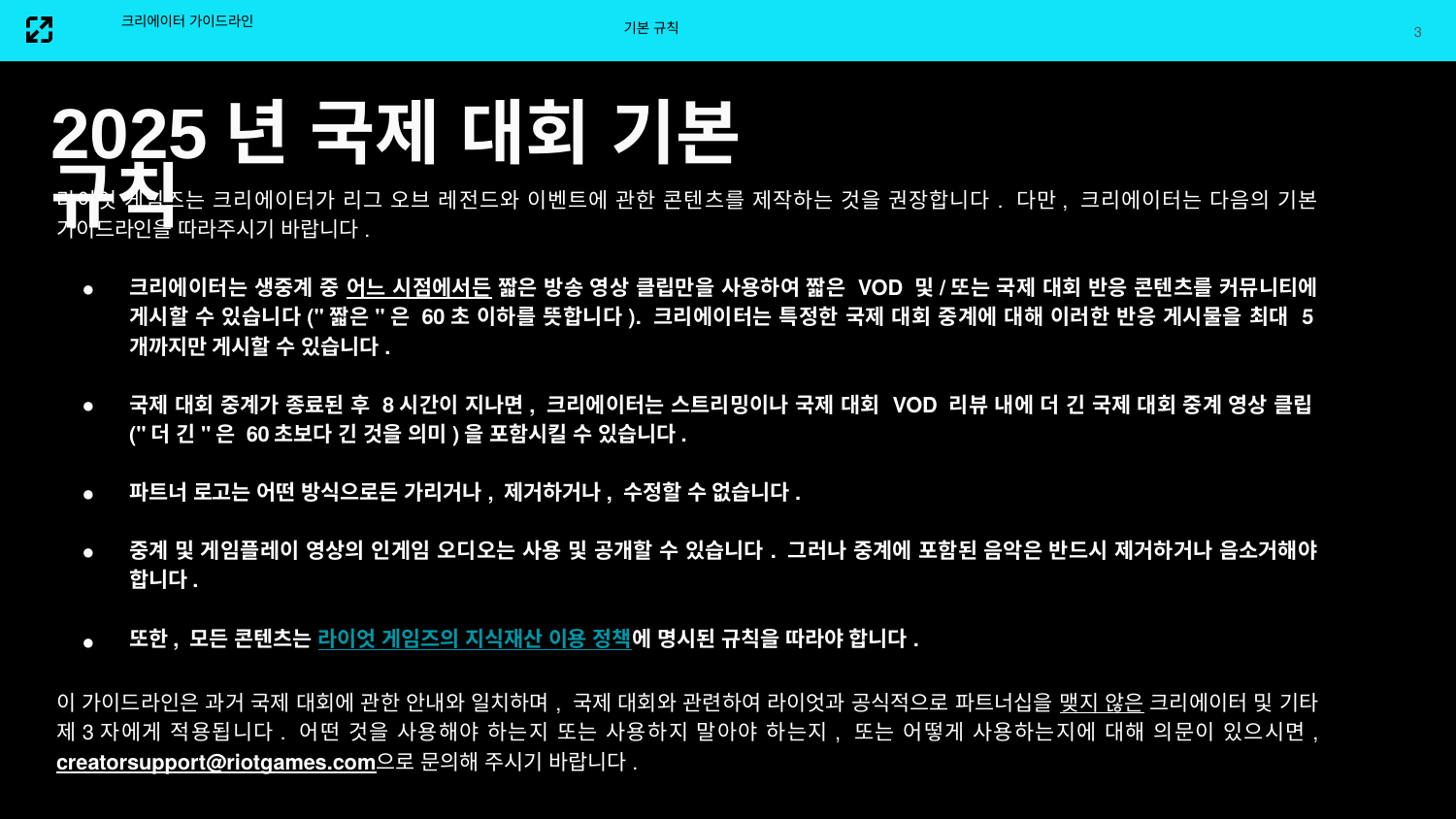

3
크리에이터 가이드라인
기본 규칙

2025년 국제 대회 기본 규칙
라이엇 게임즈는 크리에이터가 리그 오브 레전드와 이벤트에 관한 콘텐츠를 제작하는 것을 권장합니다. 다만, 크리에이터는 다음의 기본 가이드라인을 따라주시기 바랍니다.

크리에이터는 생중계 중 어느 시점에서든 짧은 방송 영상 클립만을 사용하여 짧은 VOD 및/또는 국제 대회 반응 콘텐츠를 커뮤니티에 게시할 수 있습니다("짧은"은 60초 이하를 뜻합니다). 크리에이터는 특정한 국제 대회 중계에 대해 이러한 반응 게시물을 최대 5개까지만 게시할 수 있습니다.

국제 대회 중계가 종료된 후 8시간이 지나면, 크리에이터는 스트리밍이나 국제 대회 VOD 리뷰 내에 더 긴 국제 대회 중계 영상 클립("더 긴"은 60초보다 긴 것을 의미)을 포함시킬 수 있습니다.

파트너 로고는 어떤 방식으로든 가리거나, 제거하거나, 수정할 수 없습니다.

중계 및 게임플레이 영상의 인게임 오디오는 사용 및 공개할 수 있습니다. 그러나 중계에 포함된 음악은 반드시 제거하거나 음소거해야 합니다.

또한, 모든 콘텐츠는 라이엇 게임즈의 지식재산 이용 정책에 명시된 규칙을 따라야 합니다.

이 가이드라인은 과거 국제 대회에 관한 안내와 일치하며, 국제 대회와 관련하여 라이엇과 공식적으로 파트너십을 맺지 않은 크리에이터 및 기타 제3자에게 적용됩니다. 어떤 것을 사용해야 하는지 또는 사용하지 말아야 하는지, 또는 어떻게 사용하는지에 대해 의문이 있으시면, creatorsupport@riotgames.com으로 문의해 주시기 바랍니다.